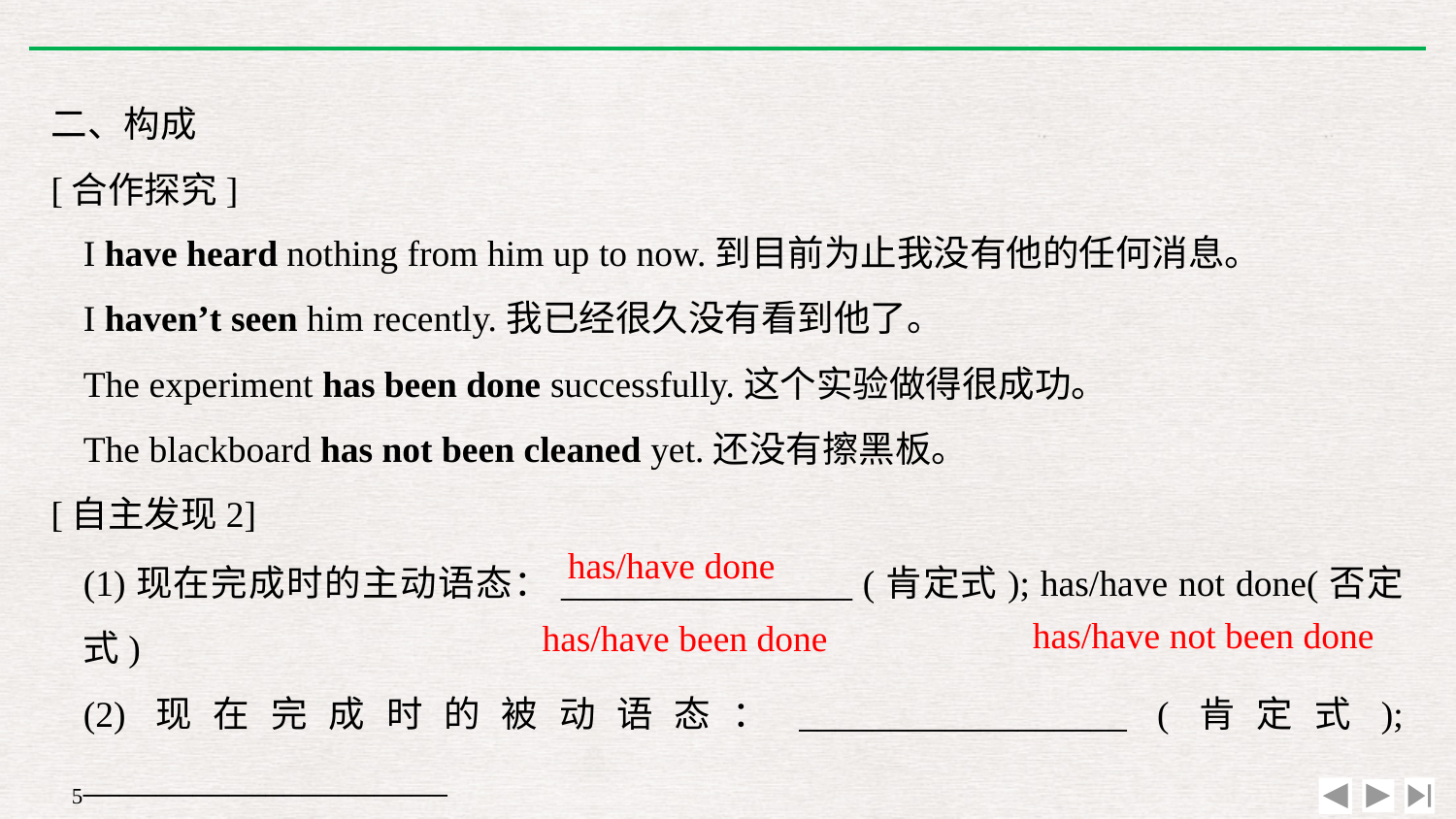

二、构成
[合作探究]
I have heard nothing from him up to now.到目前为止我没有他的任何消息。
I haven’t seen him recently.我已经很久没有看到他了。
The experiment has been done successfully.这个实验做得很成功。
The blackboard has not been cleaned yet.还没有擦黑板。
[自主发现2]
(1)现在完成时的主动语态：________________ (肯定式); has/have not done(否定式)
(2)现在完成时的被动语态：__________________ (肯定式); ____________________
(否定式)
has/have done
has/have not been done
has/have been done